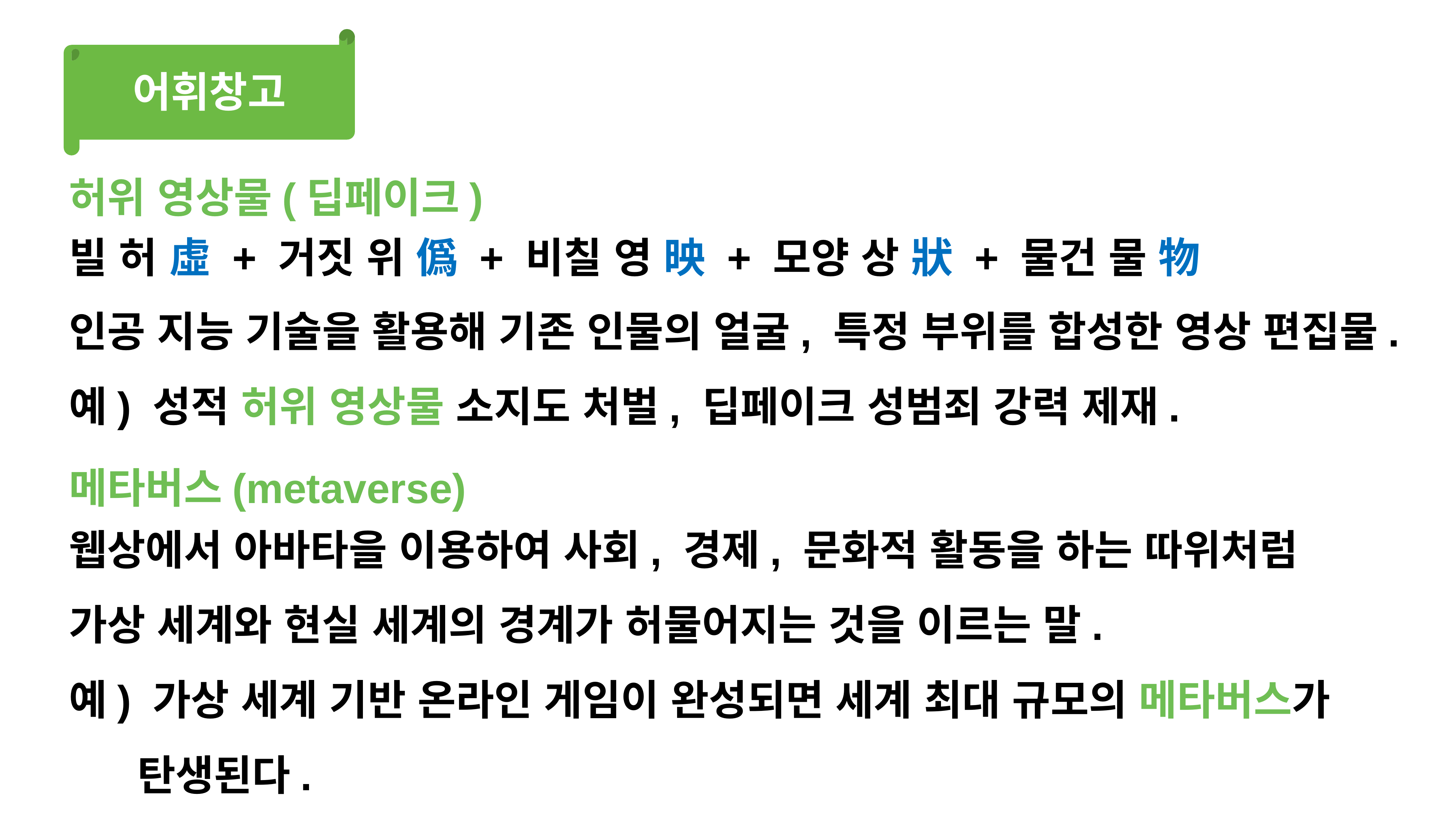

어휘창고
허위 영상물(딥페이크)
빌 허 虛 + 거짓 위 僞 + 비칠 영 映 + 모양 상 狀 + 물건 물 物
인공 지능 기술을 활용해 기존 인물의 얼굴, 특정 부위를 합성한 영상 편집물.
예) 성적 허위 영상물 소지도 처벌, 딥페이크 성범죄 강력 제재.
메타버스(metaverse)
웹상에서 아바타을 이용하여 사회, 경제, 문화적 활동을 하는 따위처럼 가상 세계와 현실 세계의 경계가 허물어지는 것을 이르는 말.
예) 가상 세계 기반 온라인 게임이 완성되면 세계 최대 규모의 메타버스가
     탄생된다.